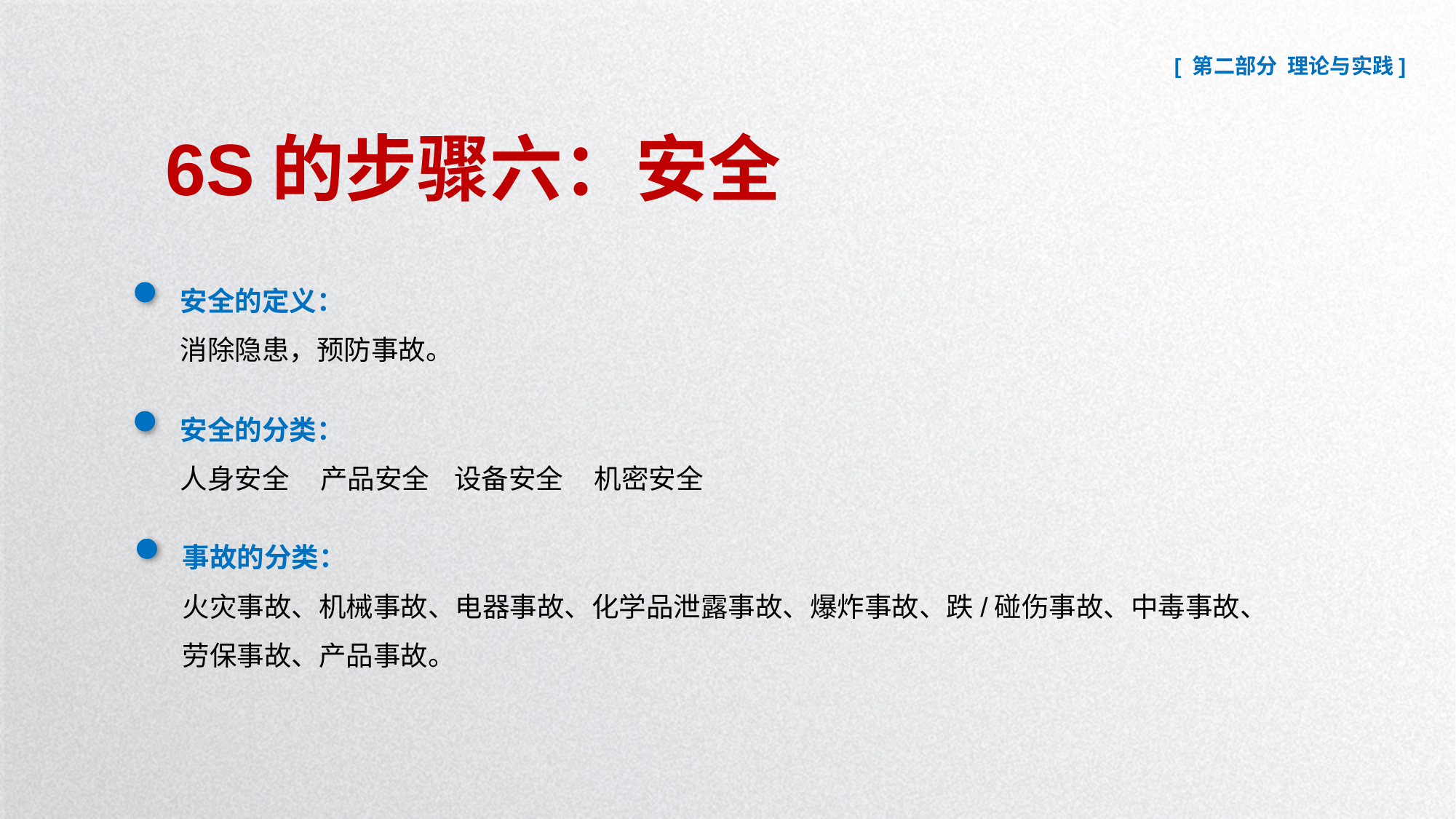

6S的步骤六：安全
安全的定义：
消除隐患，预防事故。

安全的分类：
人身安全     产品安全    设备安全     机密安全

事故的分类：
火灾事故、机械事故、电器事故、化学品泄露事故、爆炸事故、跌/碰伤事故、中毒事故、劳保事故、产品事故。